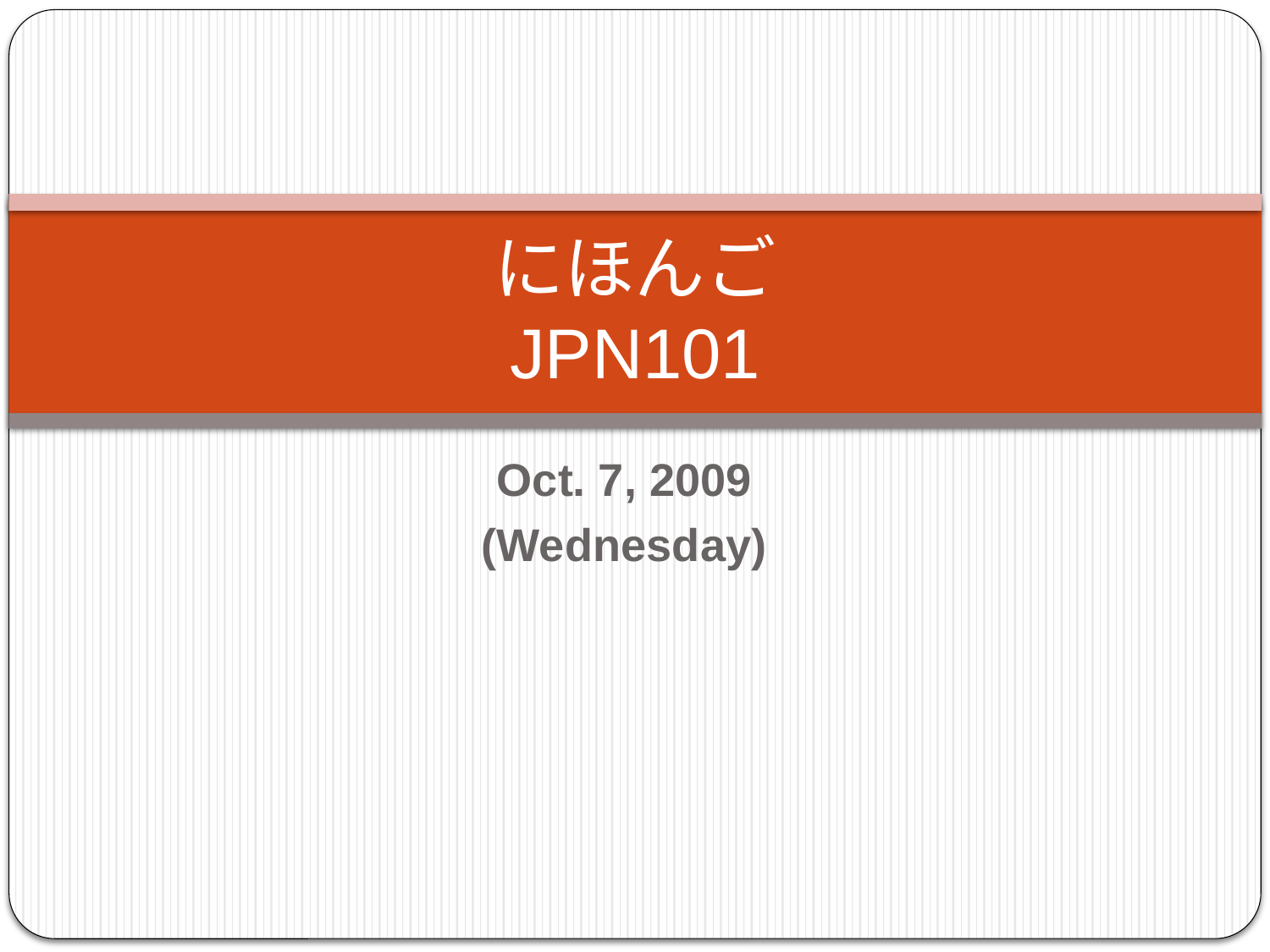

# にほんご JPN101
Oct. 7, 2009
(Wednesday)